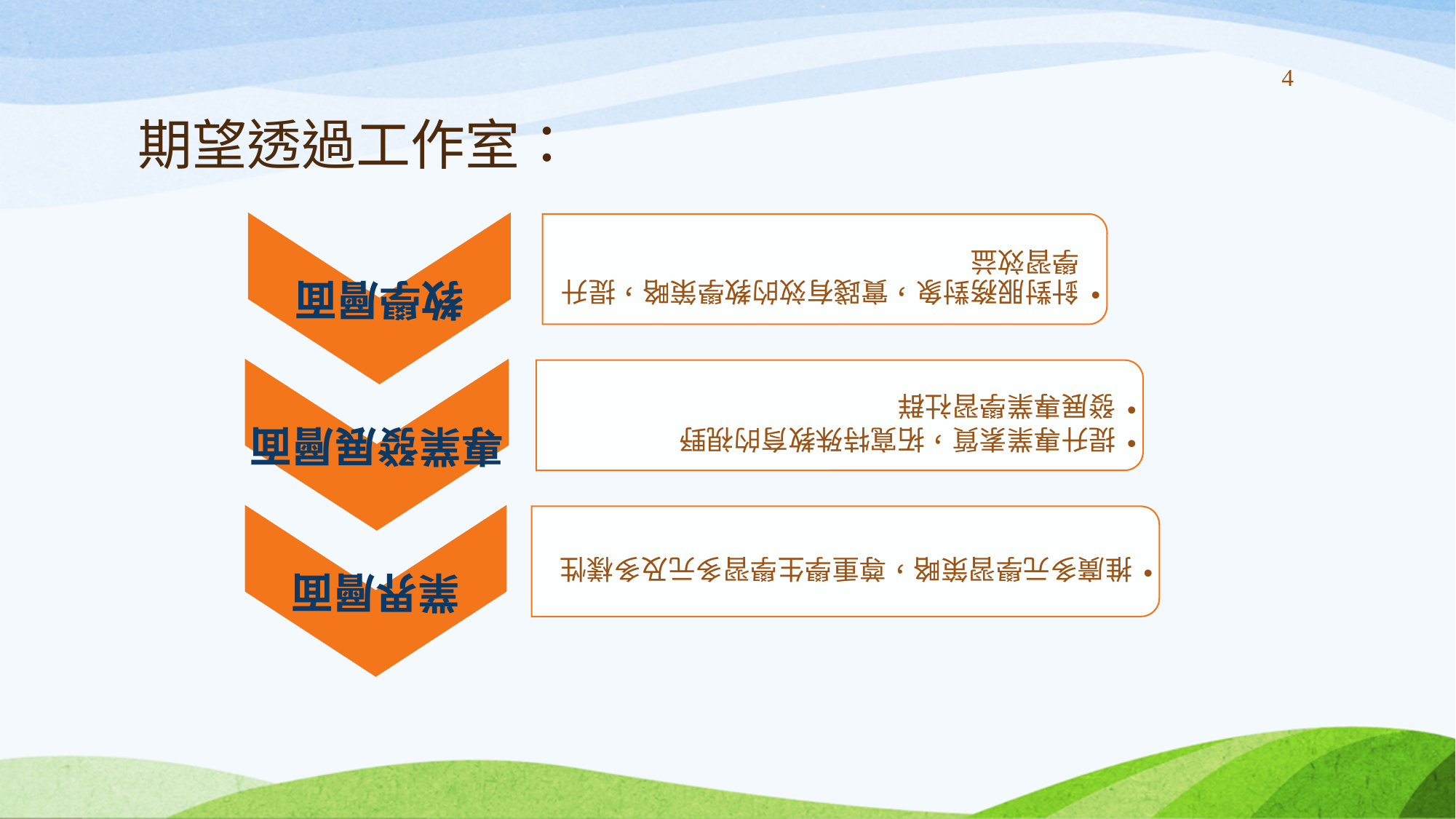

# 期望透過工作室：
4
教學層面
針對服務對象，實踐有效的教學策略，提升學習效益
專業發展層面
提升專業素質，拓寬特殊教育的視野
發展專業學習社群
業界層面
推廣多元學習策略，尊重學生學習多元及多樣性